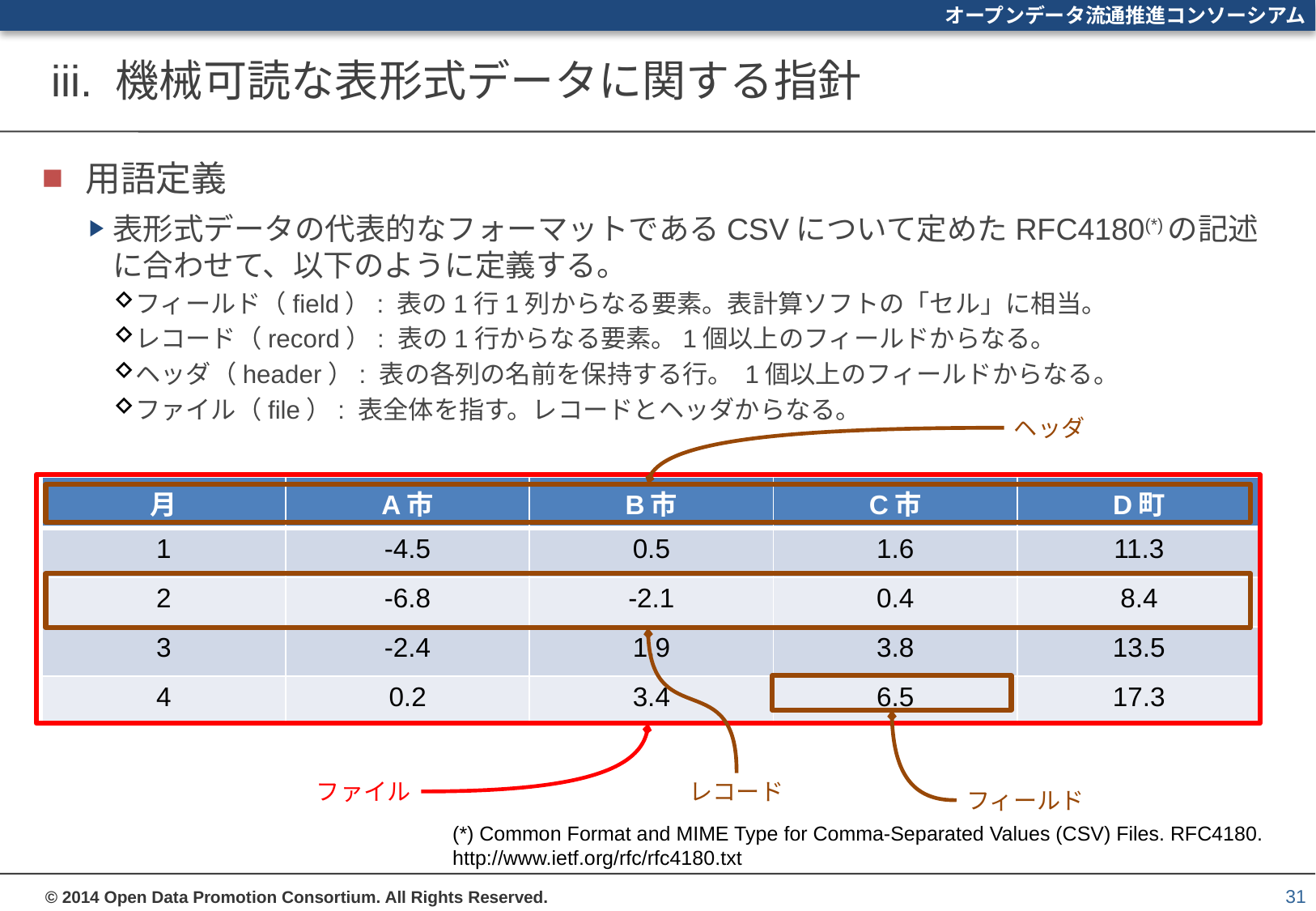

# iii. 機械可読な表形式データに関する指針
用語定義
表形式データの代表的なフォーマットであるCSVについて定めたRFC4180(*)の記述に合わせて、以下のように定義する。
フィールド（field）: 表の1行1列からなる要素。表計算ソフトの「セル」に相当。
レコード（record）: 表の1行からなる要素。1個以上のフィールドからなる。
ヘッダ（header）: 表の各列の名前を保持する行。 1個以上のフィールドからなる。
ファイル（file）: 表全体を指す。レコードとヘッダからなる。

ヘッダ

| 月 | A市 | B市 | C市 | D町 |
| --- | --- | --- | --- | --- |
| 1 | -4.5 | 0.5 | 1.6 | 11.3 |
| 2 | -6.8 | -2.1 | 0.4 | 8.4 |
| 3 | -2.4 | 1.9 | 3.8 | 13.5 |
| 4 | 0.2 | 3.4 | 6.5 | 17.3 |

レコード
ファイル
フィールド
(*) Common Format and MIME Type for Comma-Separated Values (CSV) Files. RFC4180.
http://www.ietf.org/rfc/rfc4180.txt
31